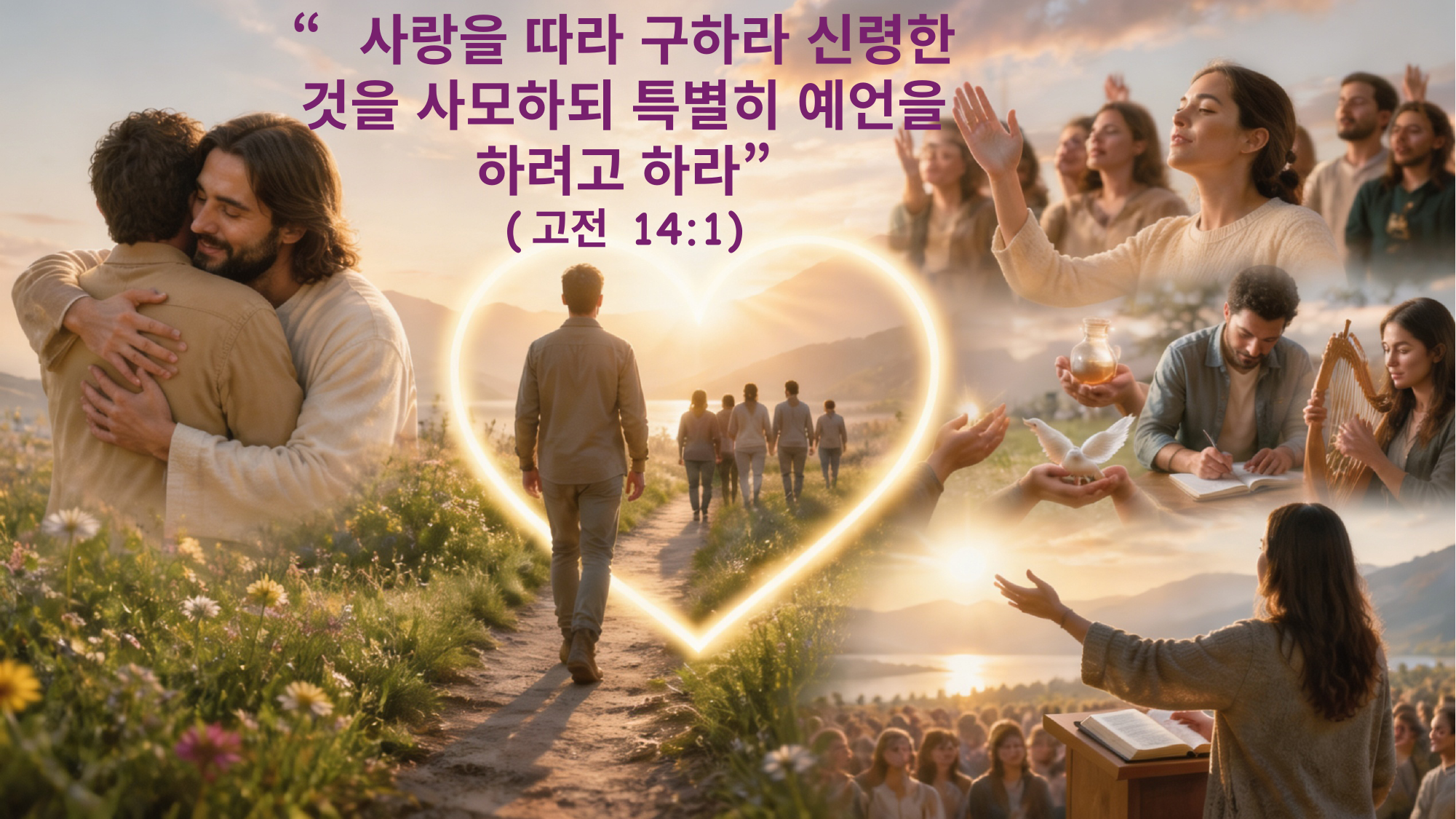

“사랑을 따라 구하라 신령한 것을 사모하되 특별히 예언을 하려고 하라”
(고전 14:1)